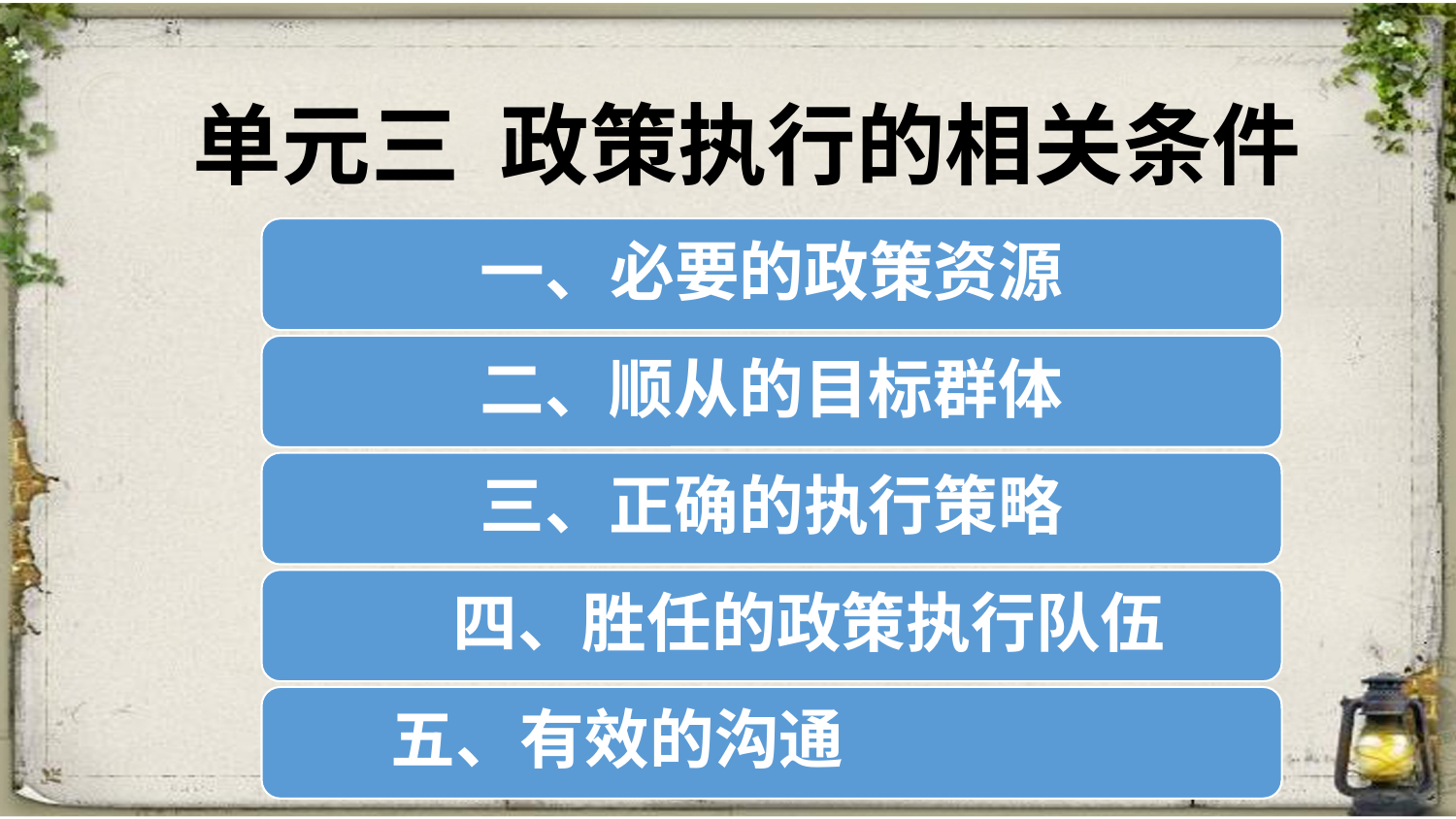

单元三  政策执行的相关条件
一、必要的政策资源
二、顺从的目标群体
三、正确的执行策略
    四、胜任的政策执行队伍
      五、有效的沟通